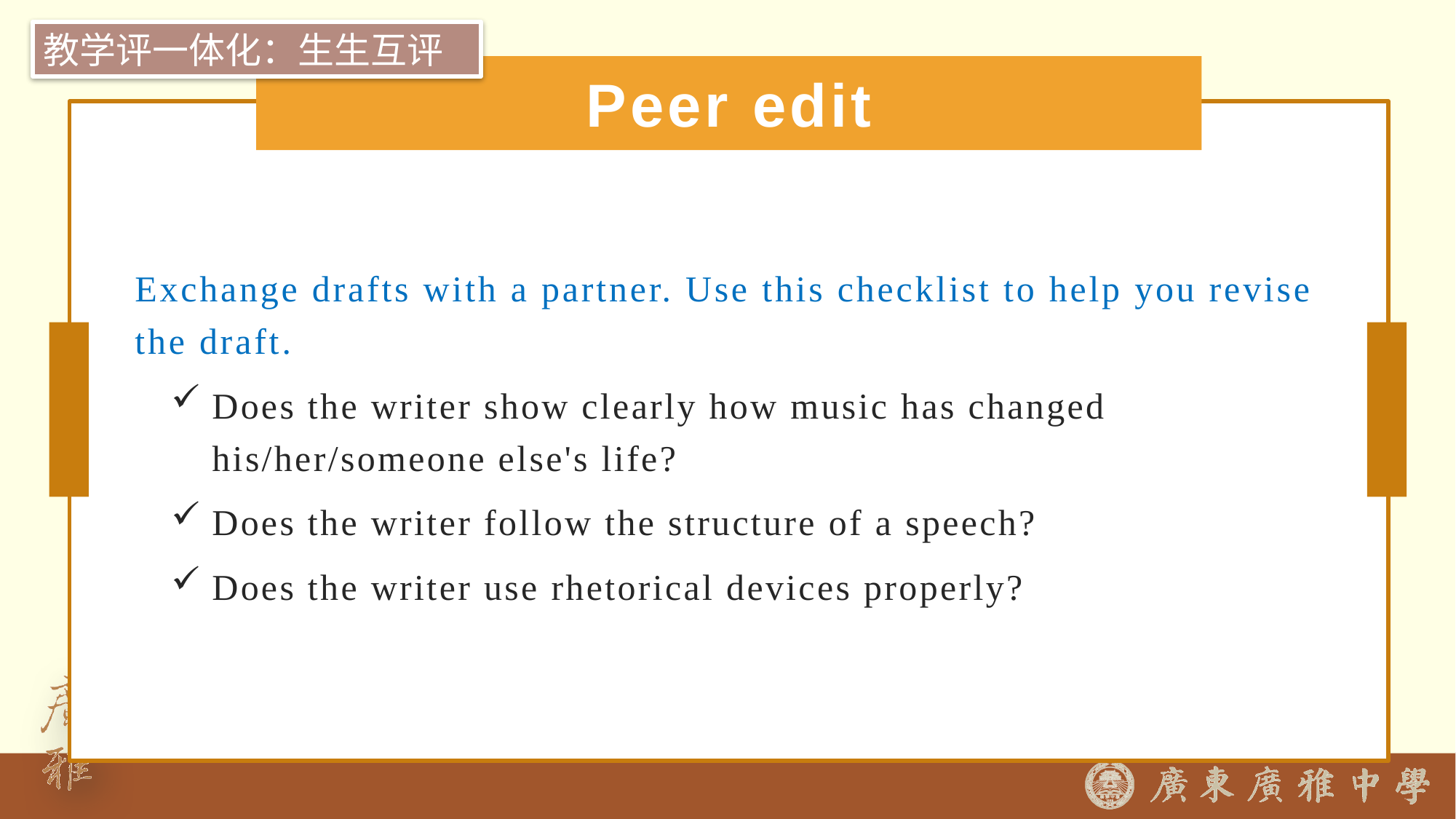

教学评一体化：生生互评
Peer edit

Exchange drafts with a partner. Use this checklist to help you revise the draft.
Does the writer show clearly how music has changed his/her/someone else's life?
Does the writer follow the structure of a speech?
Does the writer use rhetorical devices properly?